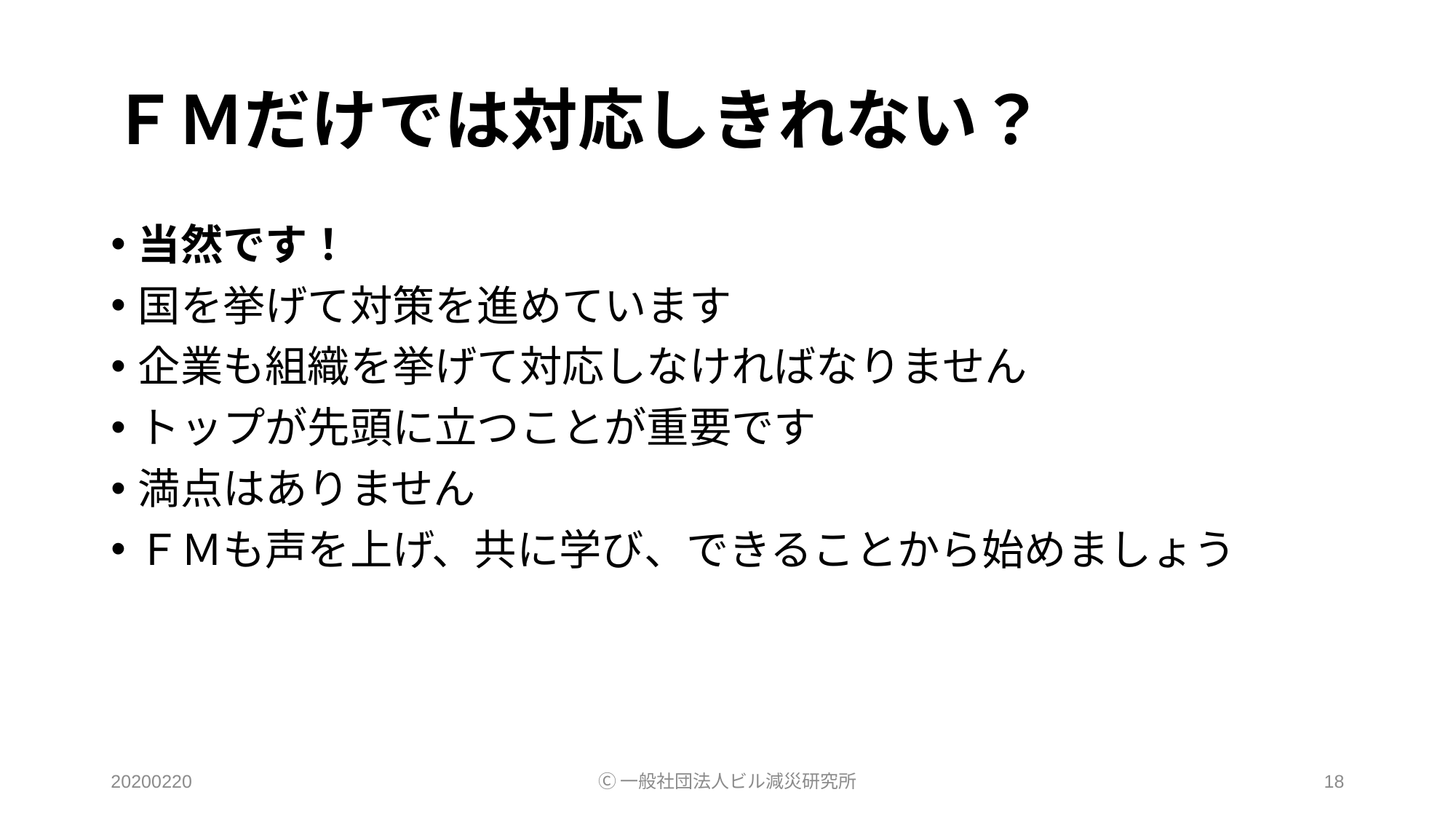

# ＦＭだけでは対応しきれない？
当然です！
国を挙げて対策を進めています
企業も組織を挙げて対応しなければなりません
トップが先頭に立つことが重要です
満点はありません
ＦＭも声を上げ、共に学び、できることから始めましょう
20200220
Ⓒ一般社団法人ビル減災研究所
18